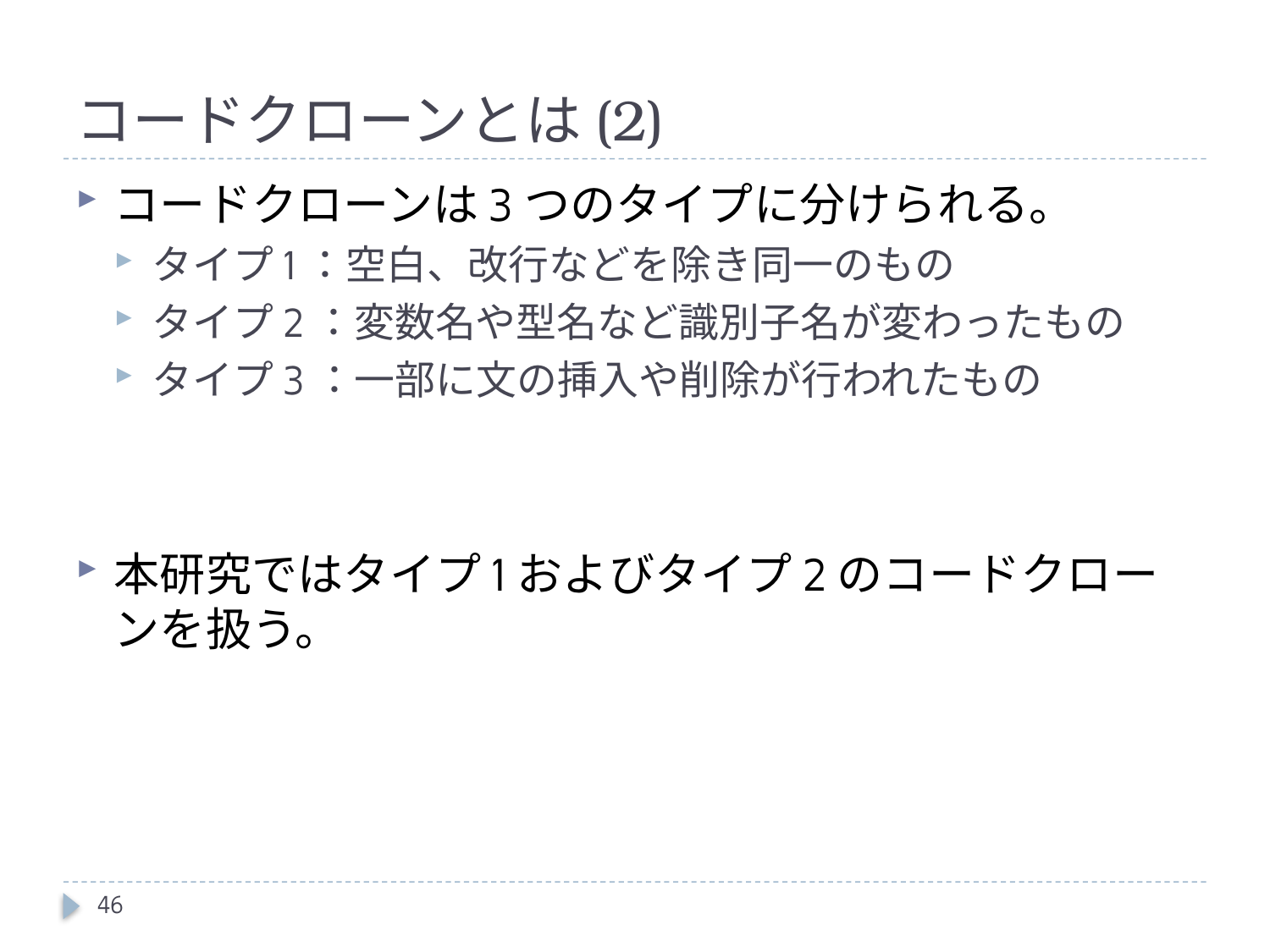

# コードクローンとは(2)
コードクローンは3つのタイプに分けられる。
タイプ1：空白、改行などを除き同一のもの
タイプ2：変数名や型名など識別子名が変わったもの
タイプ3：一部に文の挿入や削除が行われたもの

本研究ではタイプ1およびタイプ2のコードクローンを扱う。
46